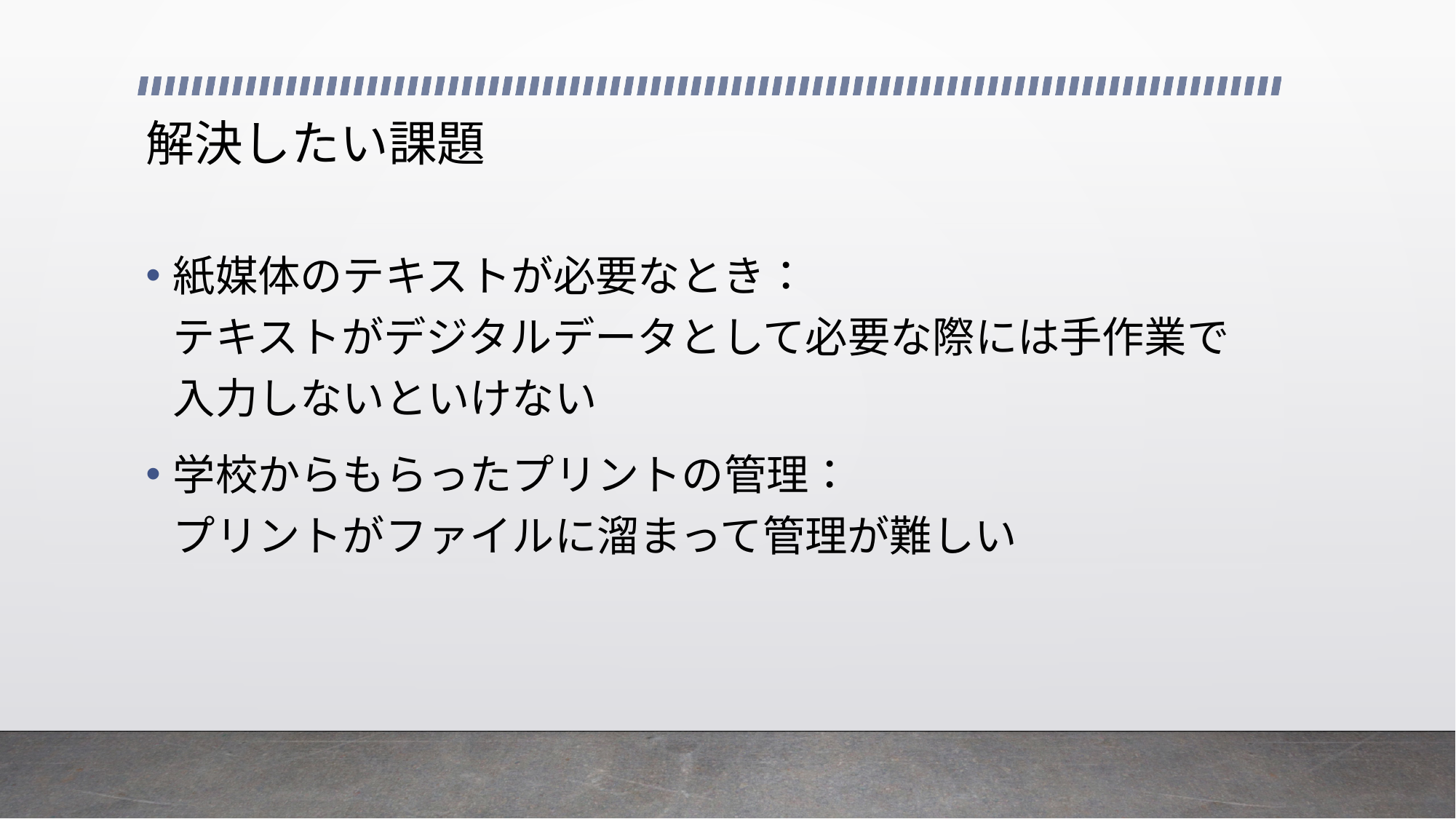

# 解決したい課題
紙媒体のテキストが必要なとき：
テキストがデジタルデータとして必要な際には手作業で入力しないといけない
学校からもらったプリントの管理：
プリントがファイルに溜まって管理が難しい